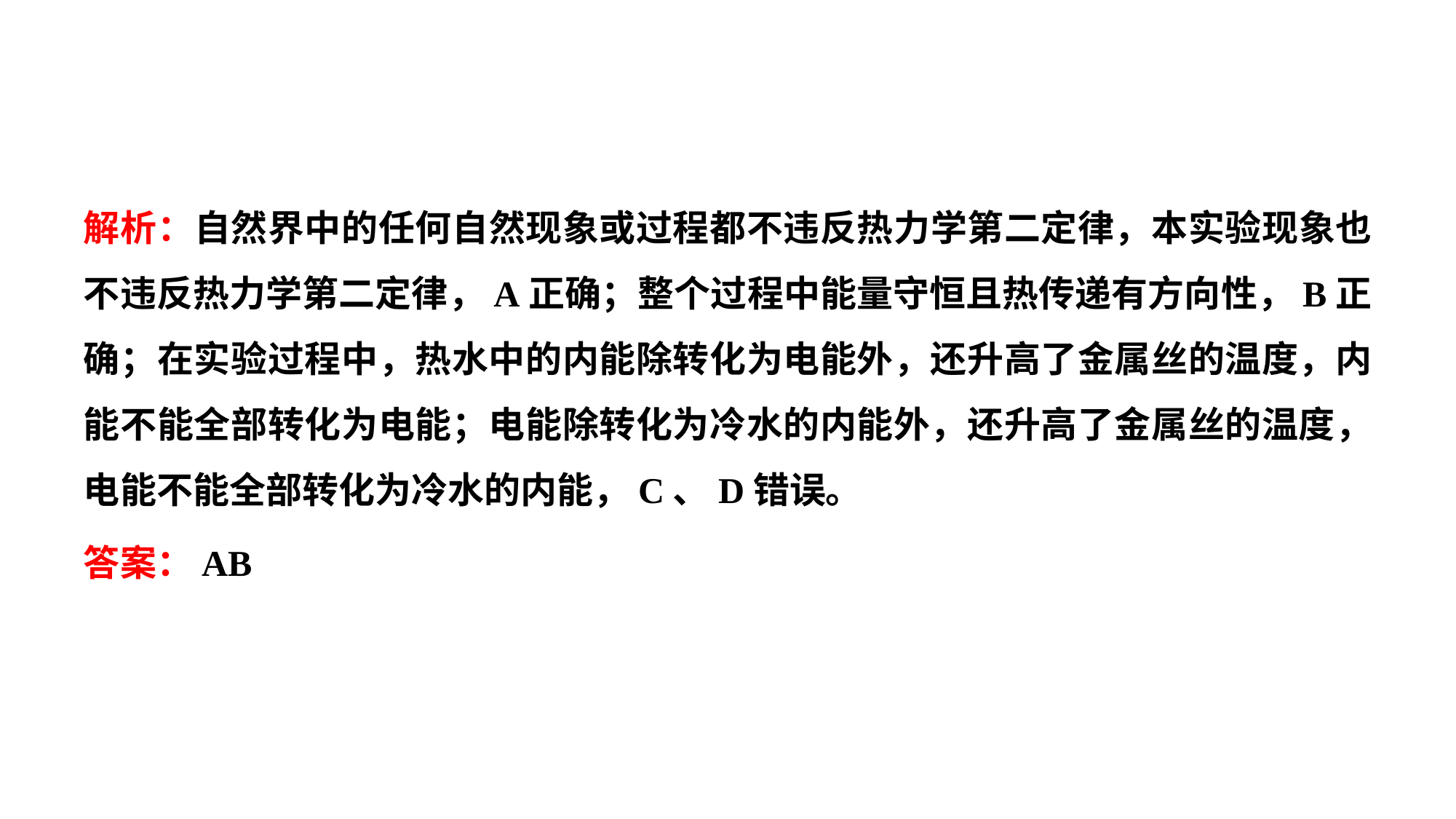

解析：自然界中的任何自然现象或过程都不违反热力学第二定律，本实验现象也不违反热力学第二定律，A正确；整个过程中能量守恒且热传递有方向性，B正确；在实验过程中，热水中的内能除转化为电能外，还升高了金属丝的温度，内能不能全部转化为电能；电能除转化为冷水的内能外，还升高了金属丝的温度，电能不能全部转化为冷水的内能，C、D错误。
答案：AB